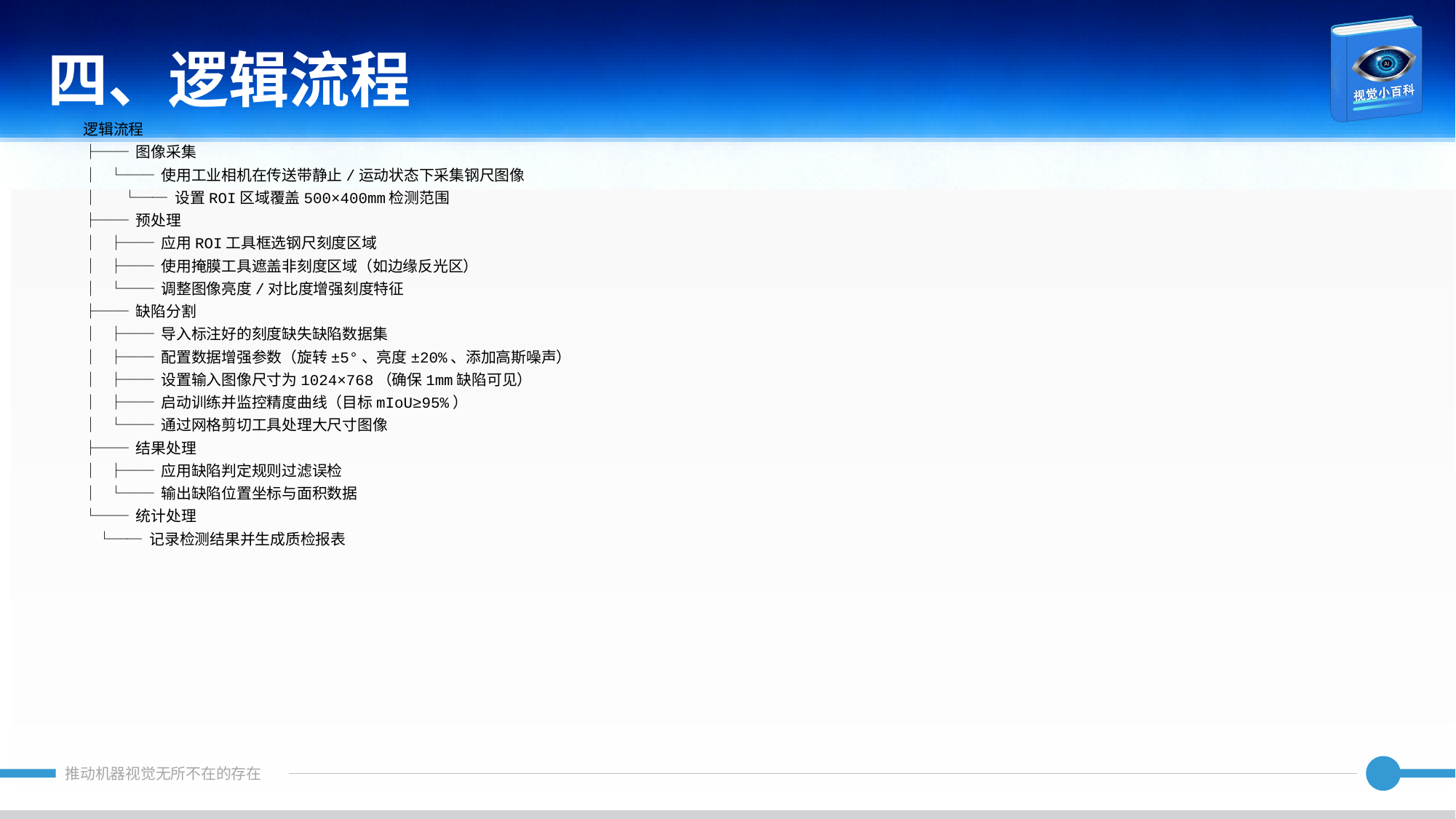

四、逻辑流程

逻辑流程
├── 图像采集
│   └── 使用工业相机在传送带静止/运动状态下采集钢尺图像
│       └── 设置ROI区域覆盖500×400mm检测范围
├── 预处理
│   ├── 应用ROI工具框选钢尺刻度区域
│   ├── 使用掩膜工具遮盖非刻度区域（如边缘反光区）
│   └── 调整图像亮度/对比度增强刻度特征
├── 缺陷分割
│   ├── 导入标注好的刻度缺失缺陷数据集
│   ├── 配置数据增强参数（旋转±5°、亮度±20%、添加高斯噪声）
│   ├── 设置输入图像尺寸为1024×768（确保1mm缺陷可见）
│   ├── 启动训练并监控精度曲线（目标mIoU≥95%）
│   └── 通过网格剪切工具处理大尺寸图像
├── 结果处理
│   ├── 应用缺陷判定规则过滤误检
│   └── 输出缺陷位置坐标与面积数据
└── 统计处理
    └── 记录检测结果并生成质检报表
9